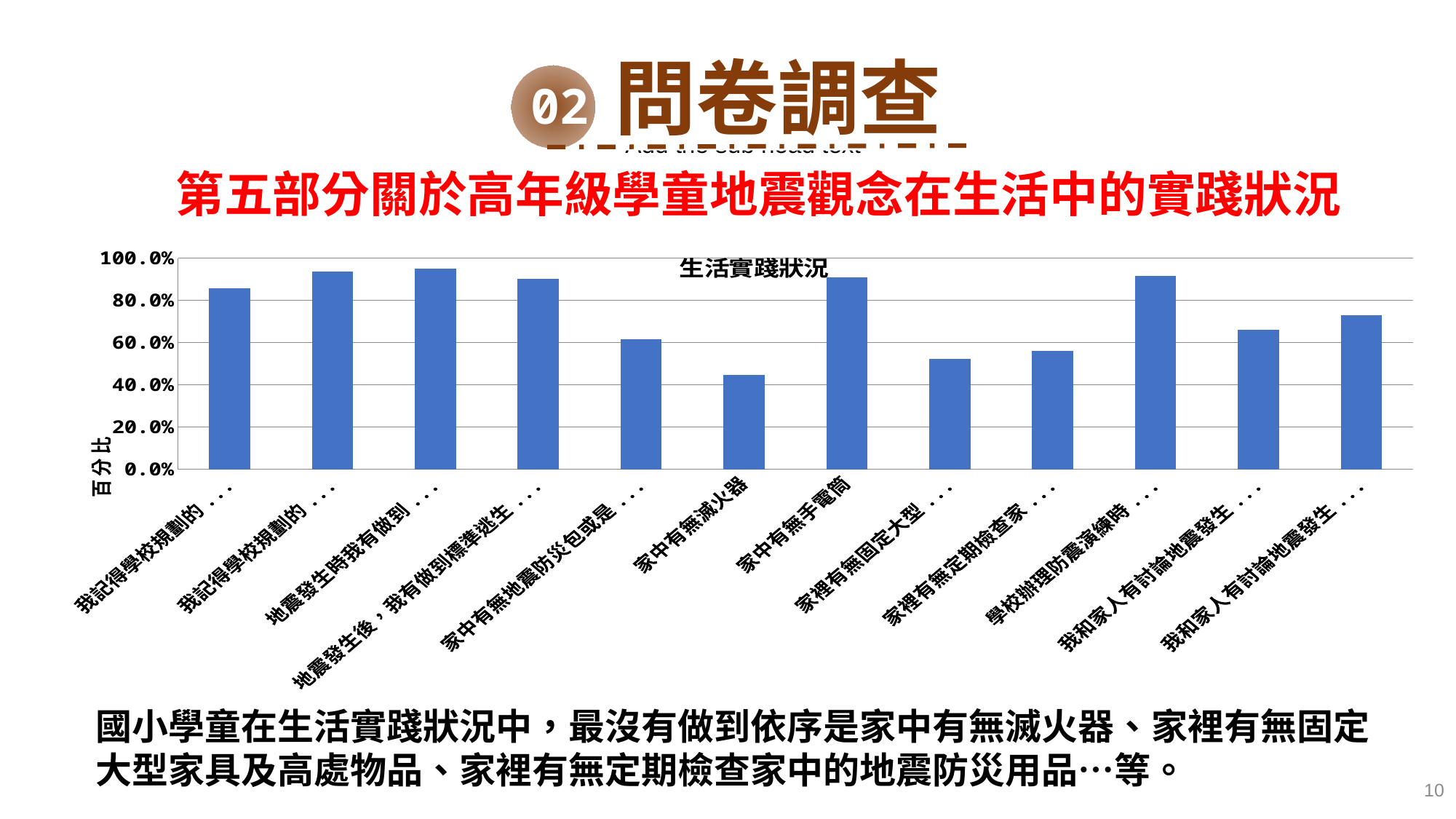

問卷調查
第五部分關於高年級學童地震觀念在生活中的實踐狀況

### Chart: 生活實踐狀況

| Category |  |
|---|---|
| 我記得學校規劃的緊急逃生路線 | 0.8581560283687945 |
| 我記得學校規劃的疏散地點 | 0.9361702127659576 |
| 地震發生時我有做到趴下、掩護、穩住 | 0.950354609929078 |
| 地震發生後，我有做到標準逃生的標準動作（保護頭部、不語、不跑、不推） | 0.9007092198581561 |
| 家中有無地震防災包或是因應地震災害狀況之物品。 | 0.6170212765957449 |
| 家中有無滅火器 | 0.44680851063829785 |
| 家中有無手電筒 | 0.9078014184397165 |
| 家裡有無固定大型家具及高處物品 | 0.5214285714285717 |
| 家裡有無定期檢查家中的地震防災用品 | 0.5602836879432623 |
| 學校辦理防震演練時我是否認真參與 | 0.9142857142857144 |
| 我和家人有討論地震發生時，住家附近的逃生路線 | 0.6595744680851064 |
| 我和家人有討論地震發生後，住家附近的緊急避難所 | 0.7304964539007094 |
國小學童在生活實踐狀況中，最沒有做到依序是家中有無滅火器、家裡有無固定大型家具及高處物品、家裡有無定期檢查家中的地震防災用品…等。
10